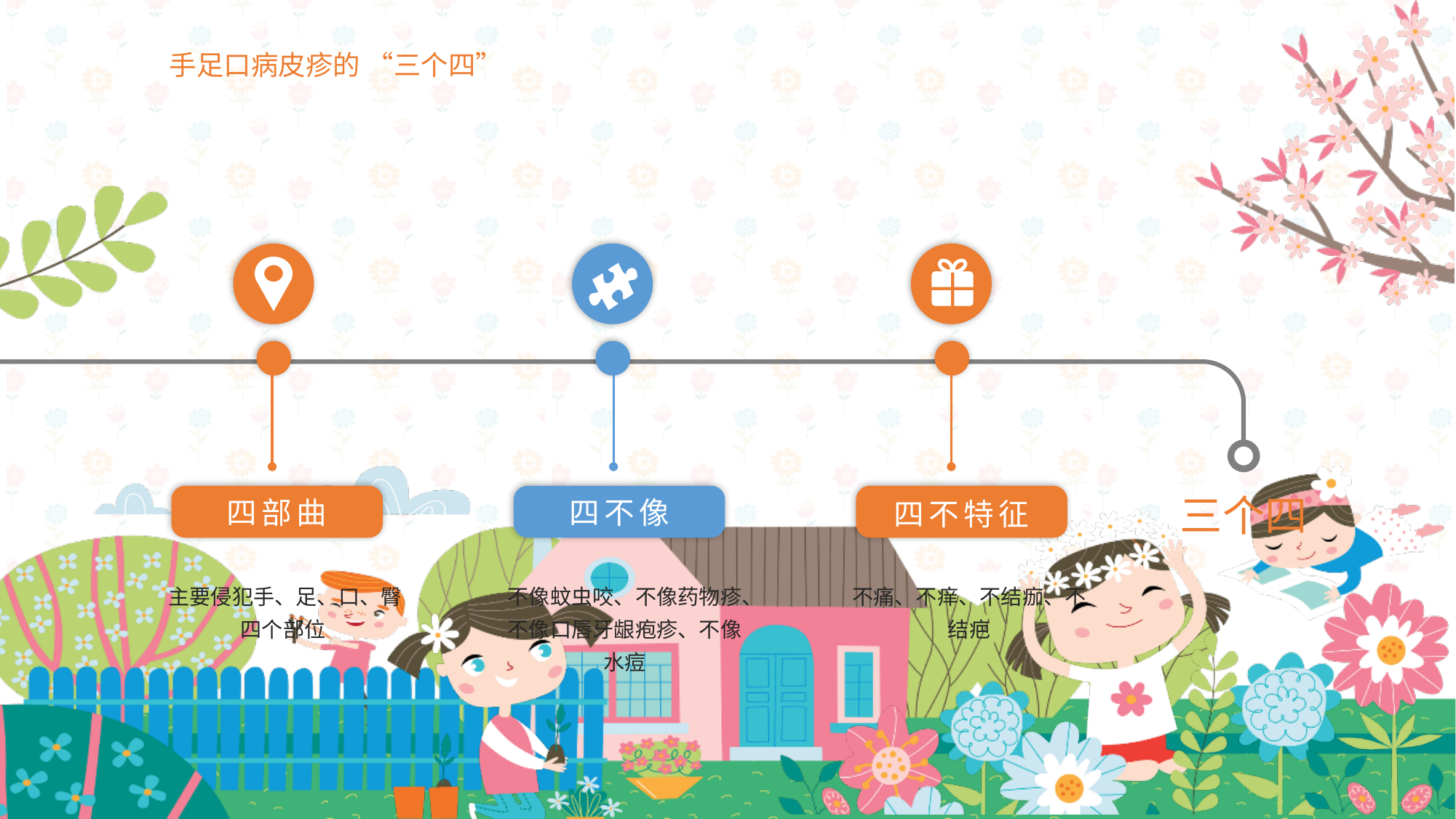

手足口病皮疹的 “三个四”

三个四

四部曲

四不像

四不特征
主要侵犯手、足、口、臀四个部位
不痛、不痒、不结痂、不结疤
不像蚊虫咬、不像药物疹、不像口唇牙龈疱疹、不像水痘